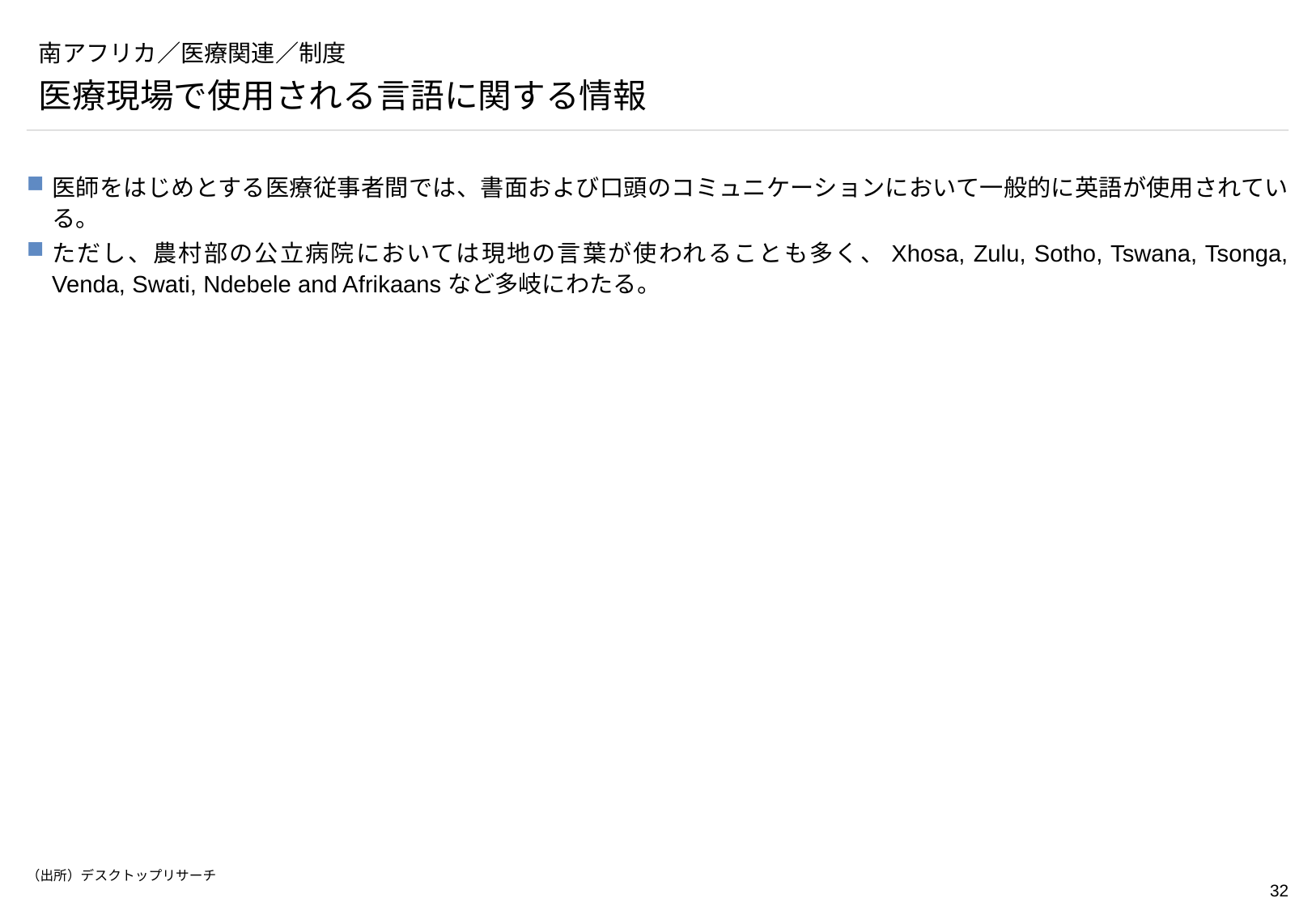

# 南アフリカ／医療関連／制度
医療現場で使用される言語に関する情報

医師をはじめとする医療従事者間では、書面および口頭のコミュニケーションにおいて一般的に英語が使用されている。
ただし、農村部の公立病院においては現地の言葉が使われることも多く、Xhosa, Zulu, Sotho, Tswana, Tsonga, Venda, Swati, Ndebele and Afrikaansなど多岐にわたる。
（出所）デスクトップリサーチ